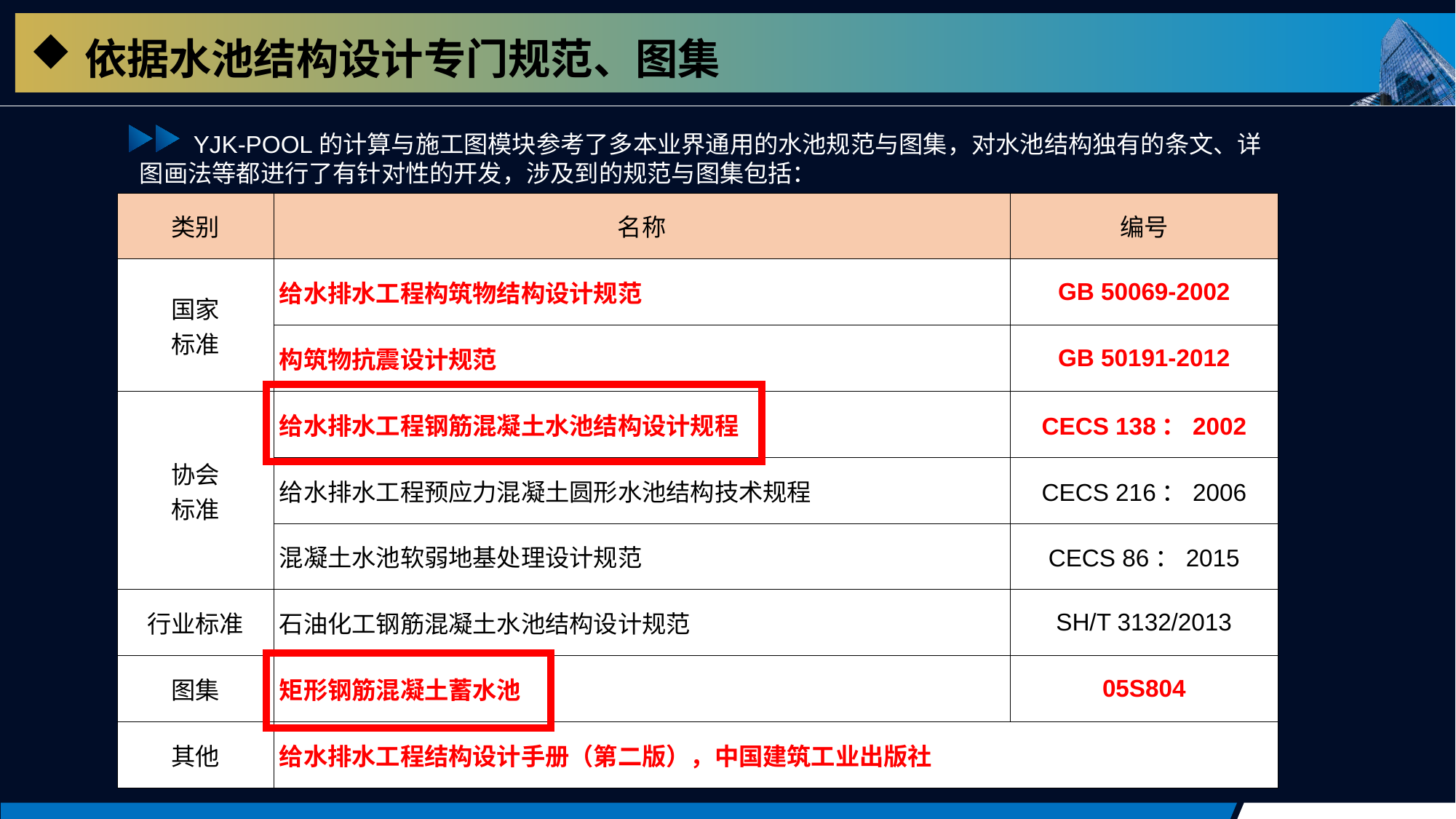

依据水池结构设计专门规范、图集

        YJK-POOL的计算与施工图模块参考了多本业界通用的水池规范与图集，对水池结构独有的条文、详图画法等都进行了有针对性的开发，涉及到的规范与图集包括：
| 类别 | 名称 | 编号 |
| --- | --- | --- |
| 国家 标准 | 给水排水工程构筑物结构设计规范 | GB 50069-2002 |
|  | 构筑物抗震设计规范 | GB 50191-2012 |
| 协会 标准 | 给水排水工程钢筋混凝土水池结构设计规程 | CECS 138：2002 |
|  | 给水排水工程预应力混凝土圆形水池结构技术规程 | CECS 216：2006 |
|  | 混凝土水池软弱地基处理设计规范 | CECS 86：2015 |
| 行业标准 | 石油化工钢筋混凝土水池结构设计规范 | SH/T 3132/2013 |
| 图集 | 矩形钢筋混凝土蓄水池 | 05S804 |
| 其他 | 给水排水工程结构设计手册（第二版），中国建筑工业出版社 |  |